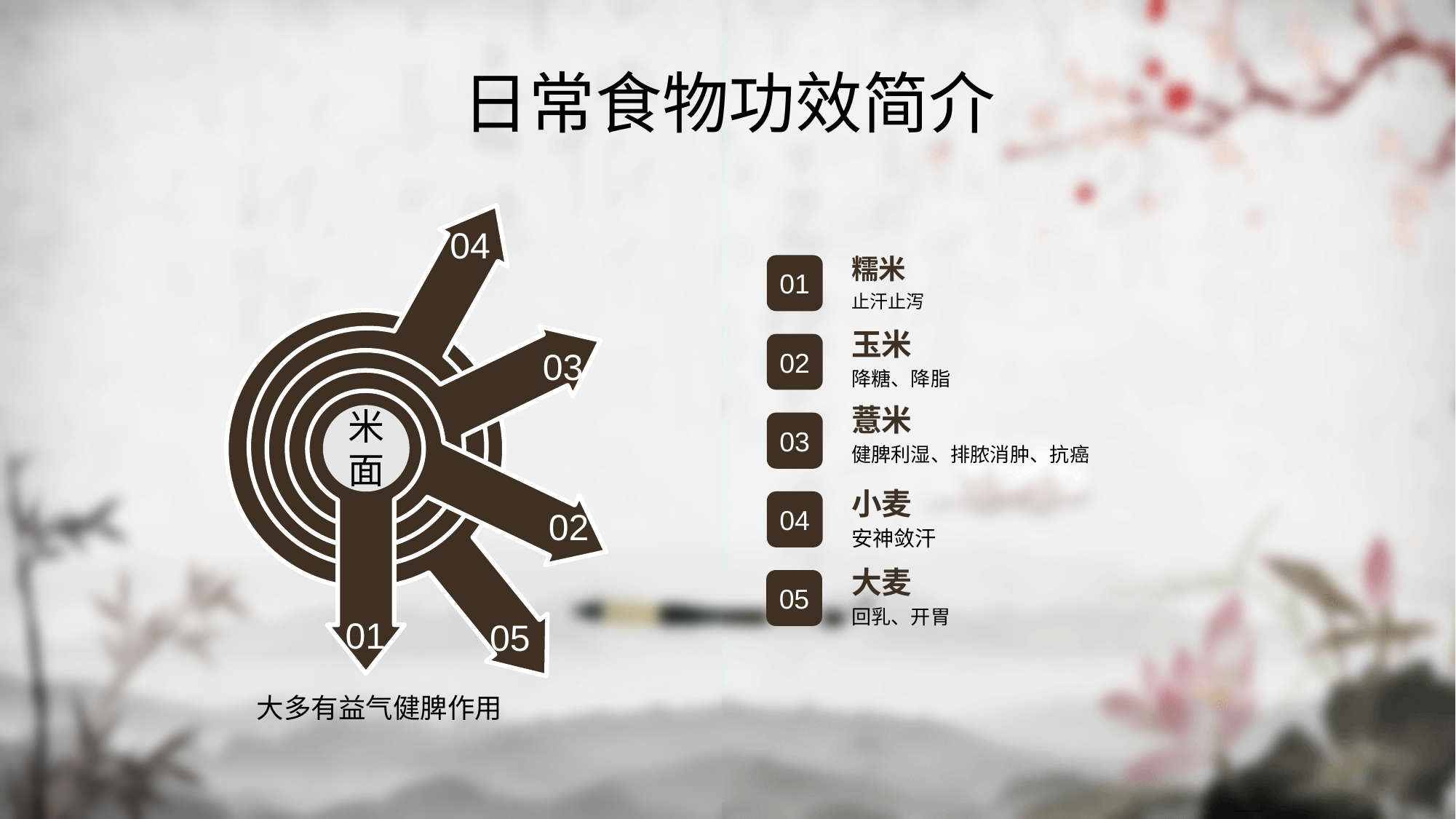

日常食物功效简介
04
05
03
02
01

01
糯米
止汗止泻
02
玉米
降糖、降脂
03
薏米
健脾利湿、排脓消肿、抗癌
小麦
安神敛汗
04
05
大麦
回乳、开胃
米面
大多有益气健脾作用
行业PPT模板http://www.1ppt.com/hangye/